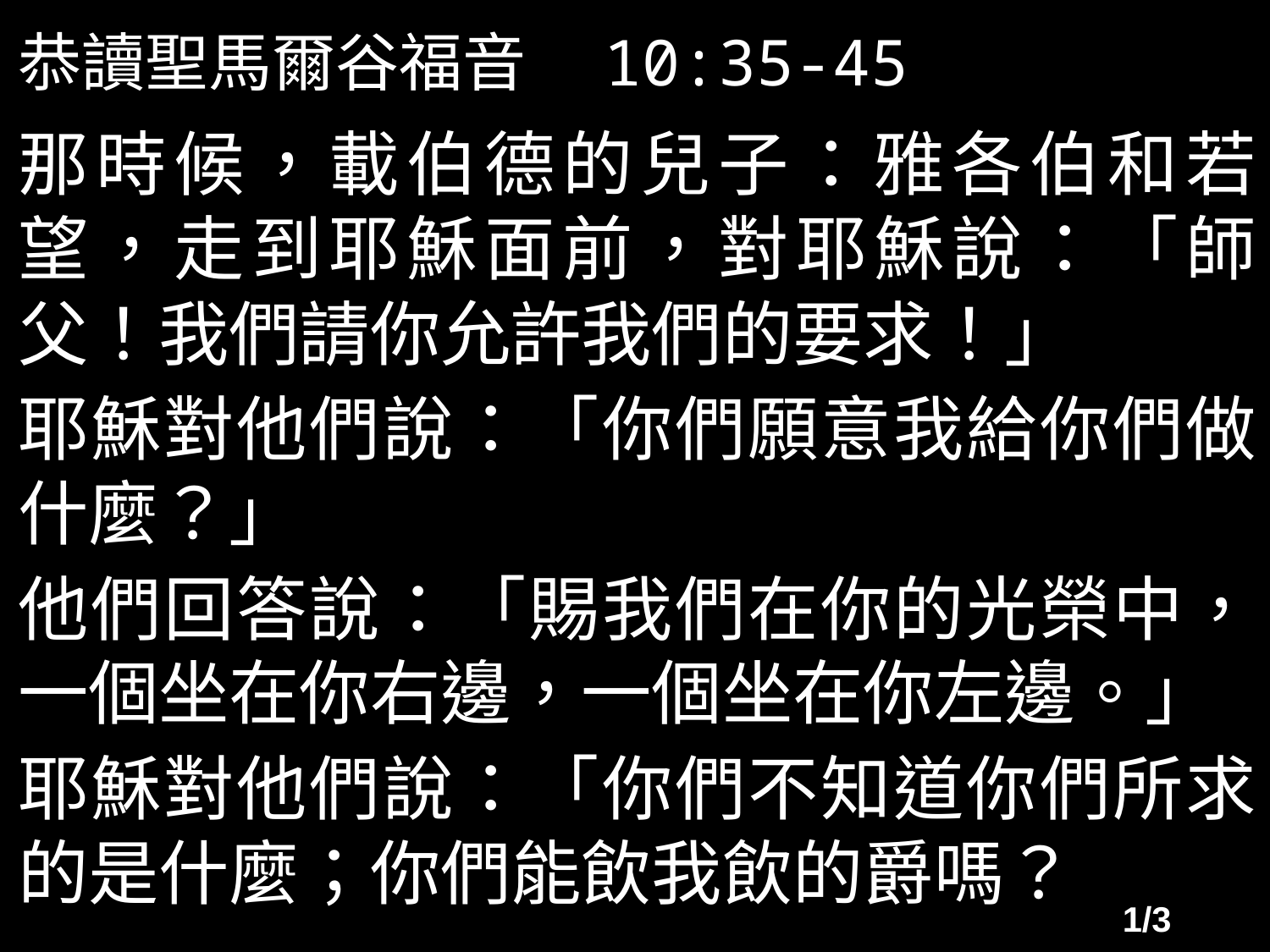

恭讀聖馬爾谷福音　10:35-45
那時候，載伯德的兒子：雅各伯和若望，走到耶穌面前，對耶穌說：「師父！我們請你允許我們的要求！」
耶穌對他們說：「你們願意我給你們做什麼？」
他們回答說：「賜我們在你的光榮中，一個坐在你右邊，一個坐在你左邊。」
耶穌對他們說：「你們不知道你們所求的是什麼；你們能飲我飲的爵嗎？

1/3